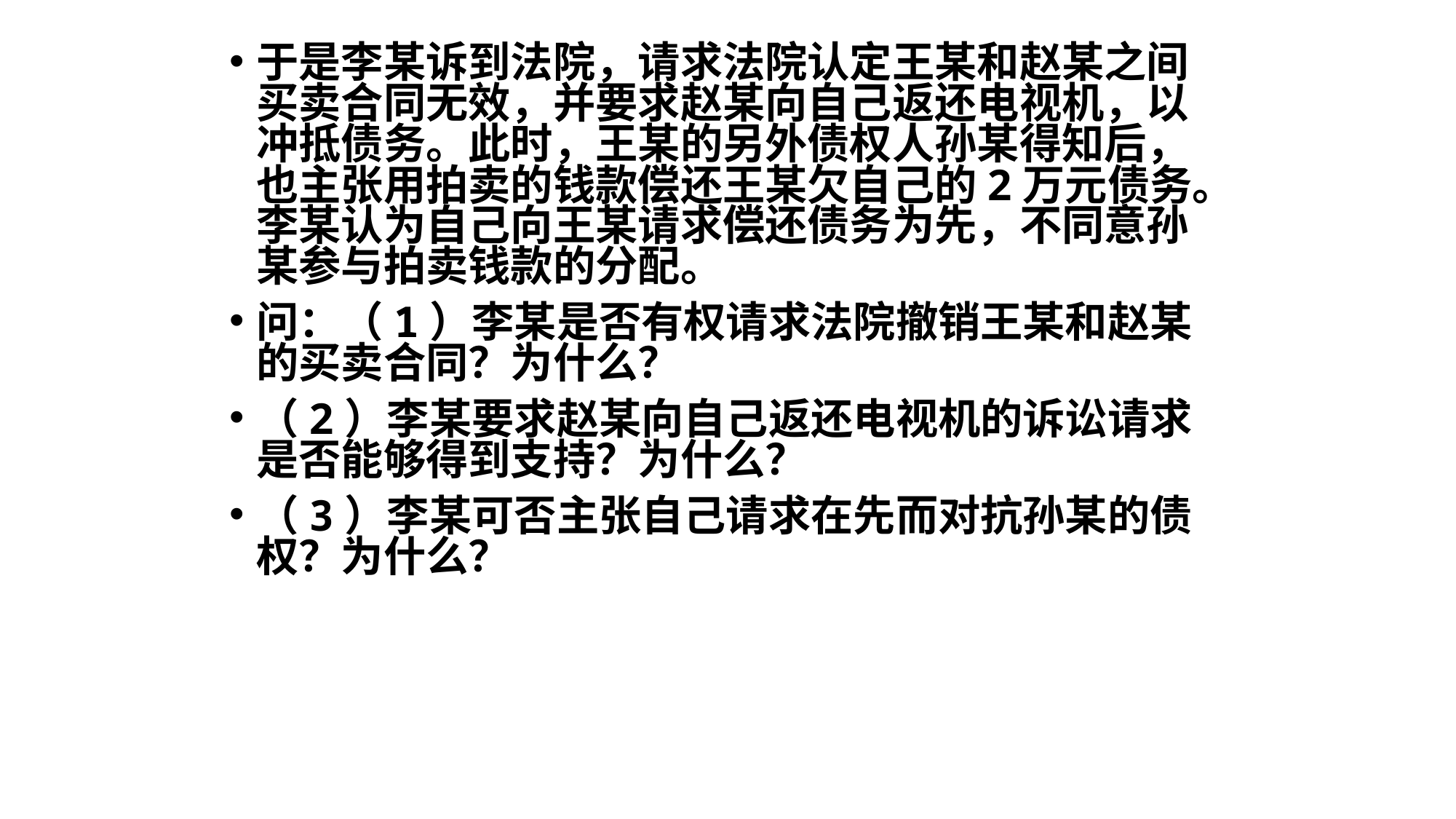

于是李某诉到法院，请求法院认定王某和赵某之间买卖合同无效，并要求赵某向自己返还电视机，以冲抵债务。此时，王某的另外债权人孙某得知后，也主张用拍卖的钱款偿还王某欠自己的2万元债务。李某认为自己向王某请求偿还债务为先，不同意孙某参与拍卖钱款的分配。
问：（1）李某是否有权请求法院撤销王某和赵某的买卖合同？为什么？
（2）李某要求赵某向自己返还电视机的诉讼请求是否能够得到支持？为什么？
（3）李某可否主张自己请求在先而对抗孙某的债权？为什么？